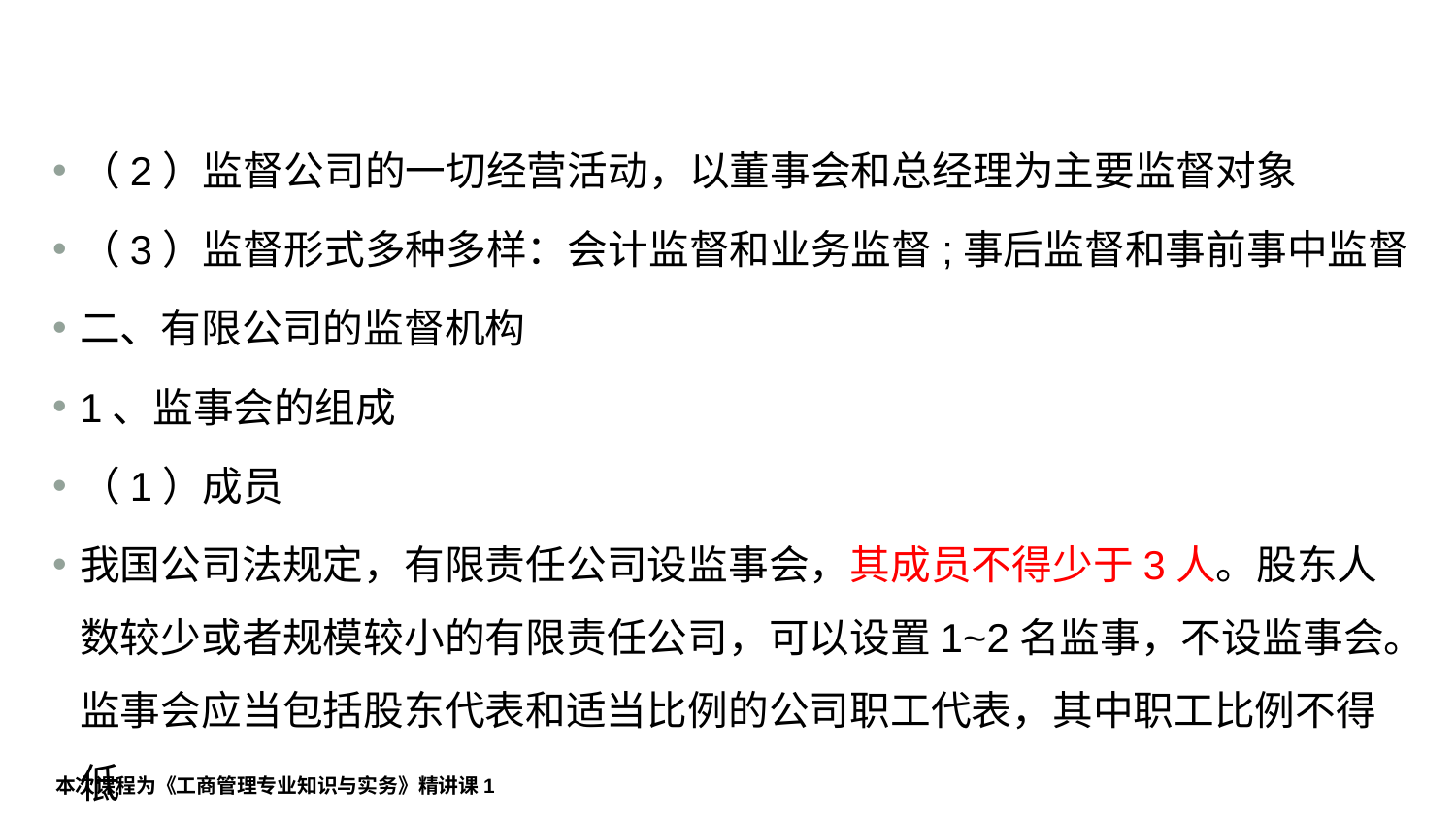

#
（2）监督公司的一切经营活动，以董事会和总经理为主要监督对象
（3）监督形式多种多样：会计监督和业务监督;事后监督和事前事中监督
二、有限公司的监督机构
1、监事会的组成
（1）成员
我国公司法规定，有限责任公司设监事会，其成员不得少于3人。股东人数较少或者规模较小的有限责任公司，可以设置1~2名监事，不设监事会。监事会应当包括股东代表和适当比例的公司职工代表，其中职工比例不得低